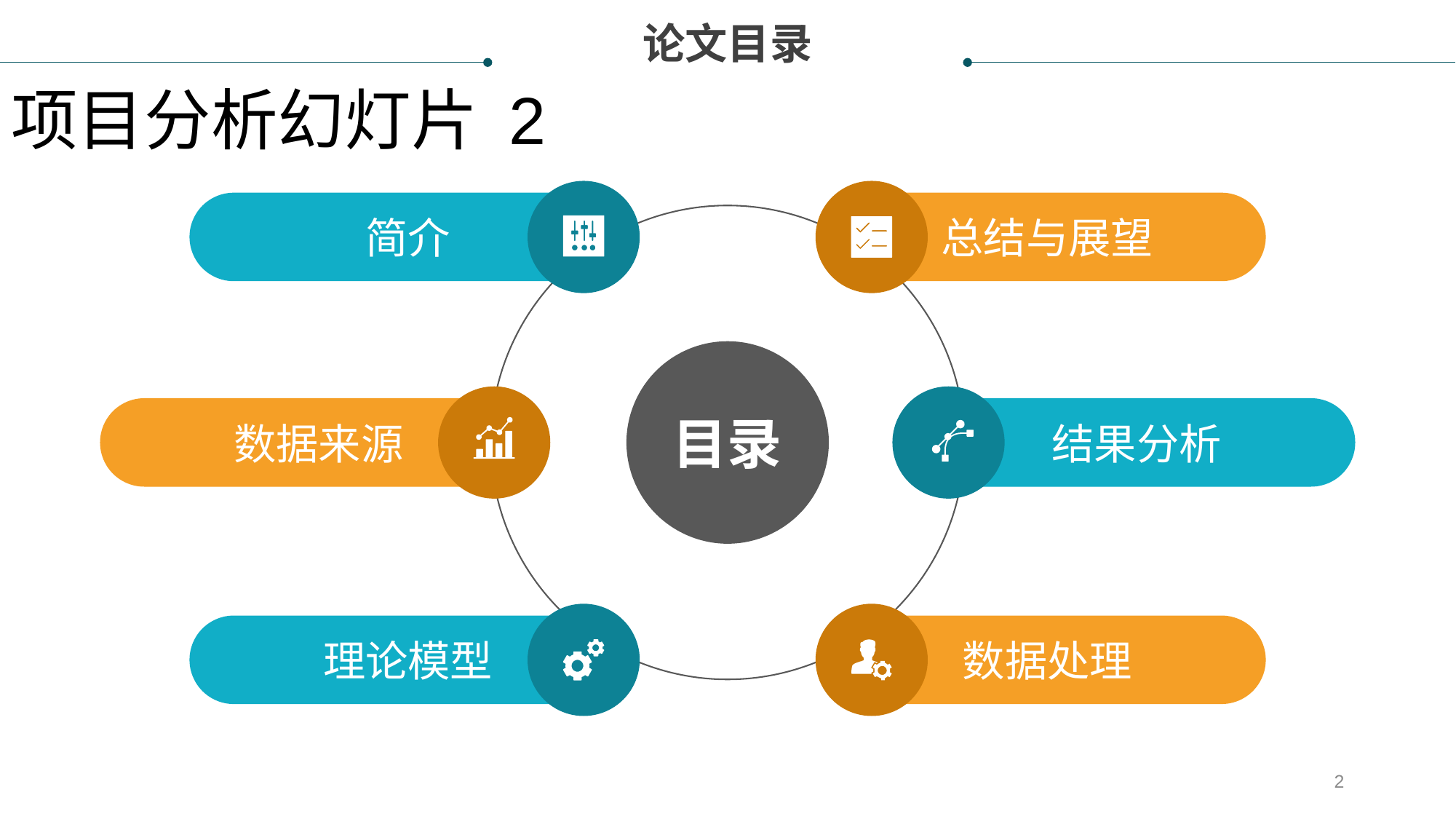

论文目录
项目分析幻灯片 2

简介

总结与展望

目录

数据来源

结果分析

理论模型

数据处理

2